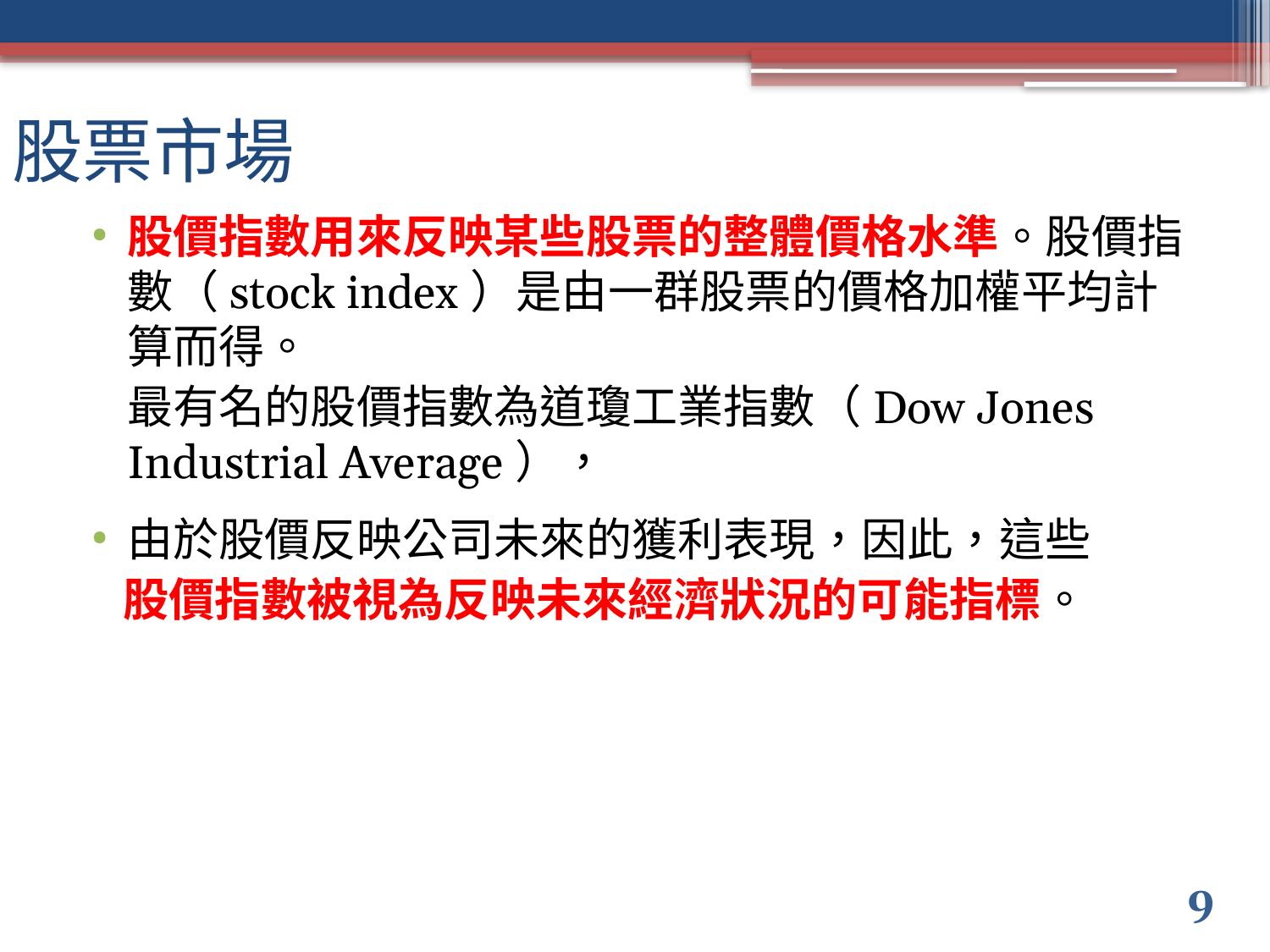

# 股票市場
股價指數用來反映某些股票的整體價格水準。股價指數（stock index）是由一群股票的價格加權平均計算而得。
	最有名的股價指數為道瓊工業指數（Dow Jones Industrial Average），

由於股價反映公司未來的獲利表現，因此，這些
  股價指數被視為反映未來經濟狀況的可能指標。
9